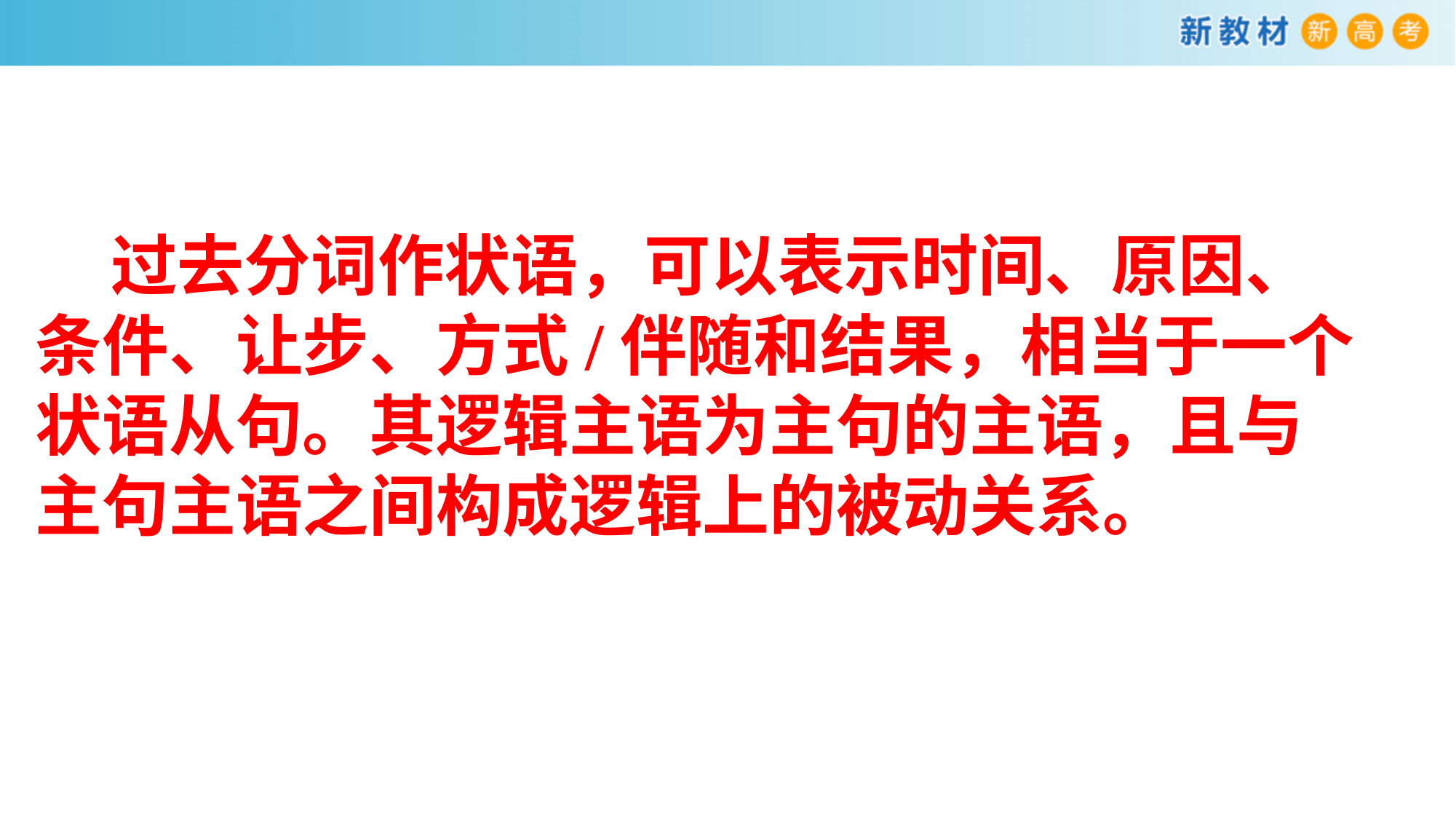

过去分词作状语，可以表示时间、原因、条件、让步、方式/伴随和结果，相当于一个状语从句。其逻辑主语为主句的主语，且与主句主语之间构成逻辑上的被动关系。